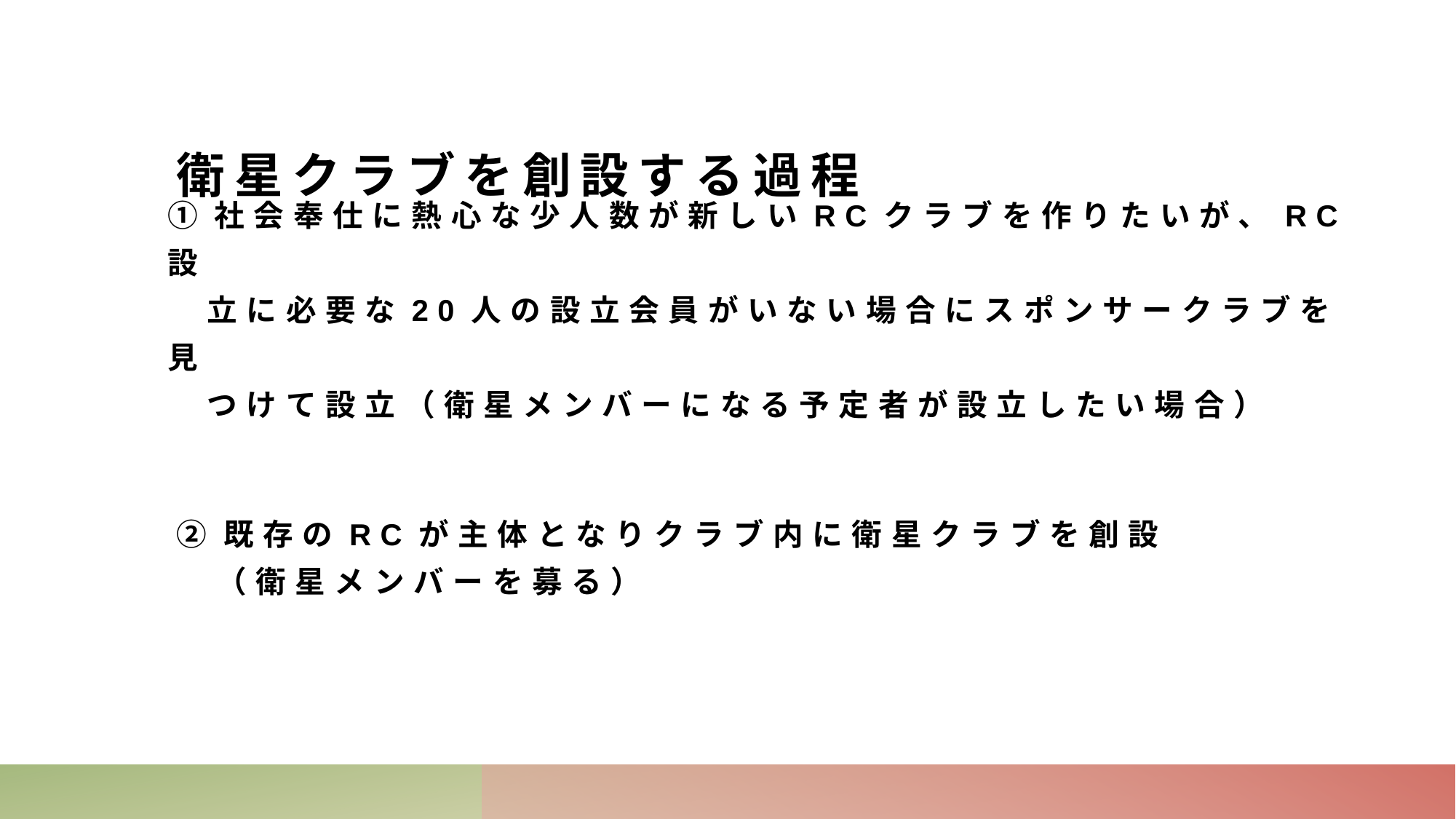

# 衛星クラブを創設する過程
①社会奉仕に熱心な少人数が新しいRCクラブを作りたいが、RC設
　立に必要な20人の設立会員がいない場合にスポンサークラブを見
　つけて設立（衛星メンバーになる予定者が設立したい場合）
②既存のRCが主体となりクラブ内に衛星クラブを創設
　（衛星メンバーを募る）